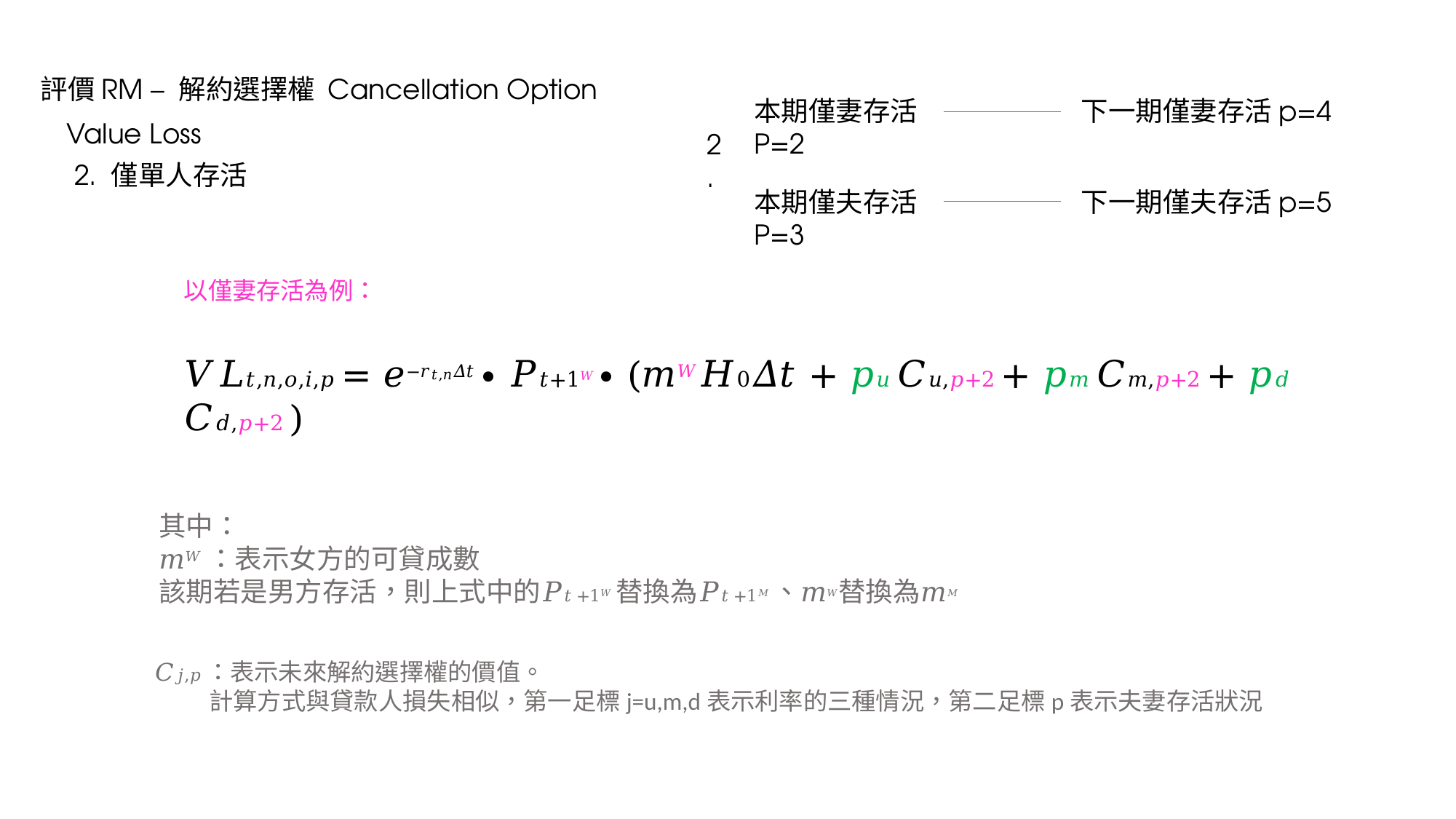

評價RM – 解約選擇權 Cancellation Option
本期僅妻存活
P=2
下一期僅妻存活p=4
Value Loss
2.
2. 僅單人存活
本期僅夫存活
P=3
下一期僅夫存活p=5
以僅妻存活為例：
𝑉𝐿𝑡,𝑛,𝑜,𝑖,𝑝 = 𝑒−𝑟𝑡,𝑛𝛥𝑡 ∙ 𝑃𝑡+1𝑊 ∙ (𝑚𝑊𝐻0𝛥𝑡 + 𝑝𝑢 𝐶𝑢,𝑝+2 + 𝑝𝑚 𝐶𝑚,𝑝+2 + 𝑝𝑑 𝐶𝑑,𝑝+2 )
其中：
𝑚𝑊：表示女方的可貸成數
該期若是男方存活，則上式中的𝑃𝑡+1𝑊替換為𝑃𝑡+1𝑀、𝑚𝑊替換為𝑚𝑀
𝐶𝑗,𝑝：表示未來解約選擇權的價值。
         計算方式與貸款人損失相似，第一足標j=u,m,d表示利率的三種情況，第二足標p表示夫妻存活狀況